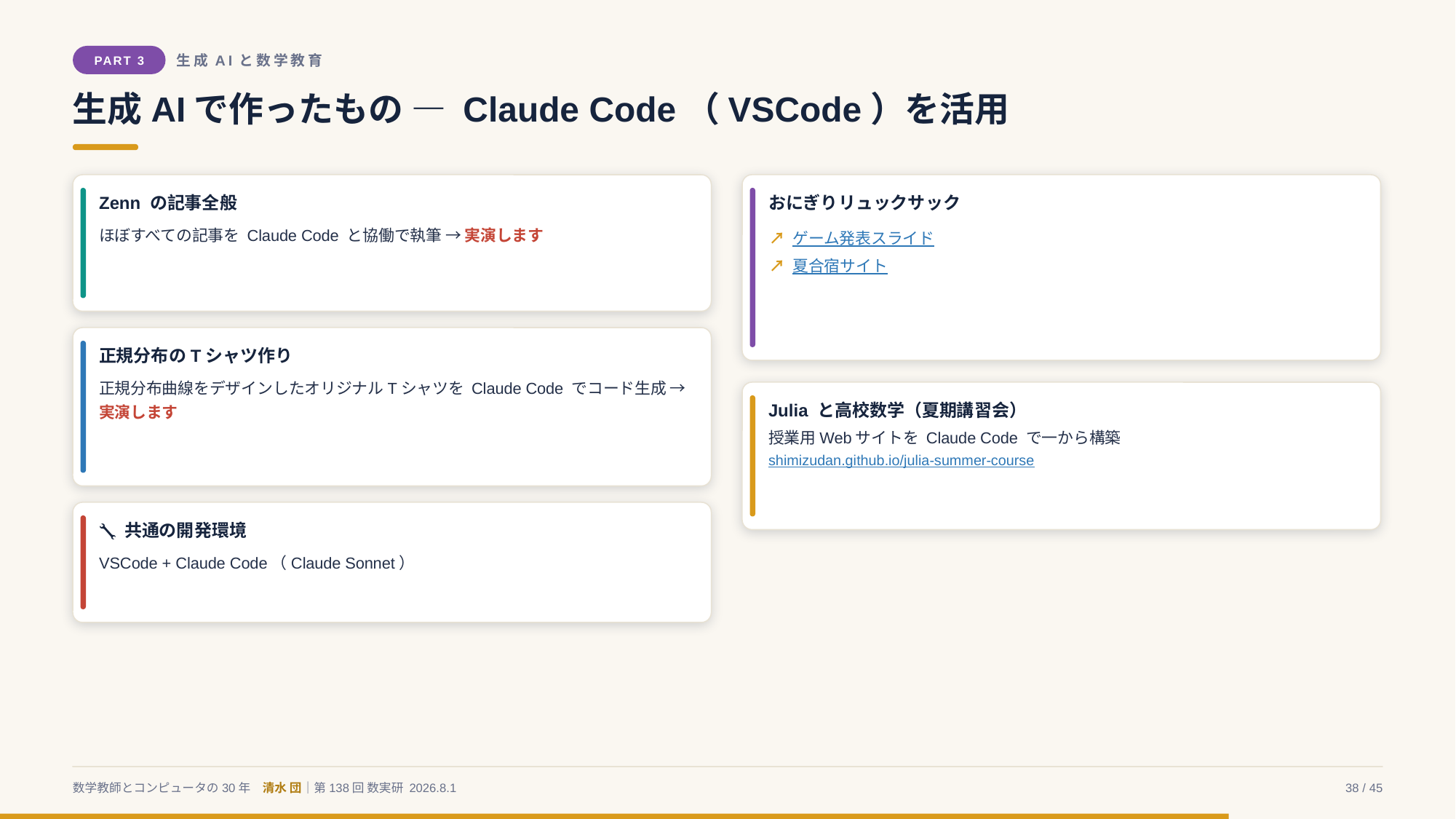

PART 3
生成AIと数学教育
生成AIで作ったもの ― Claude Code（VSCode）を活用

Zenn の記事全般
おにぎりリュックサック

ほぼすべての記事を Claude Code と協働で執筆 → 実演します
↗ ゲーム発表スライド
↗ 夏合宿サイト

正規分布のTシャツ作り

正規分布曲線をデザインしたオリジナルTシャツを Claude Code でコード生成 → 実演します

Julia と高校数学（夏期講習会）

授業用Webサイトを Claude Code で一から構築
shimizudan.github.io/julia-summer-course

🔧 共通の開発環境

VSCode + Claude Code（Claude Sonnet）

数学教師とコンピュータの30年　清水 団｜第138回 数実研 2026.8.1
38 / 45